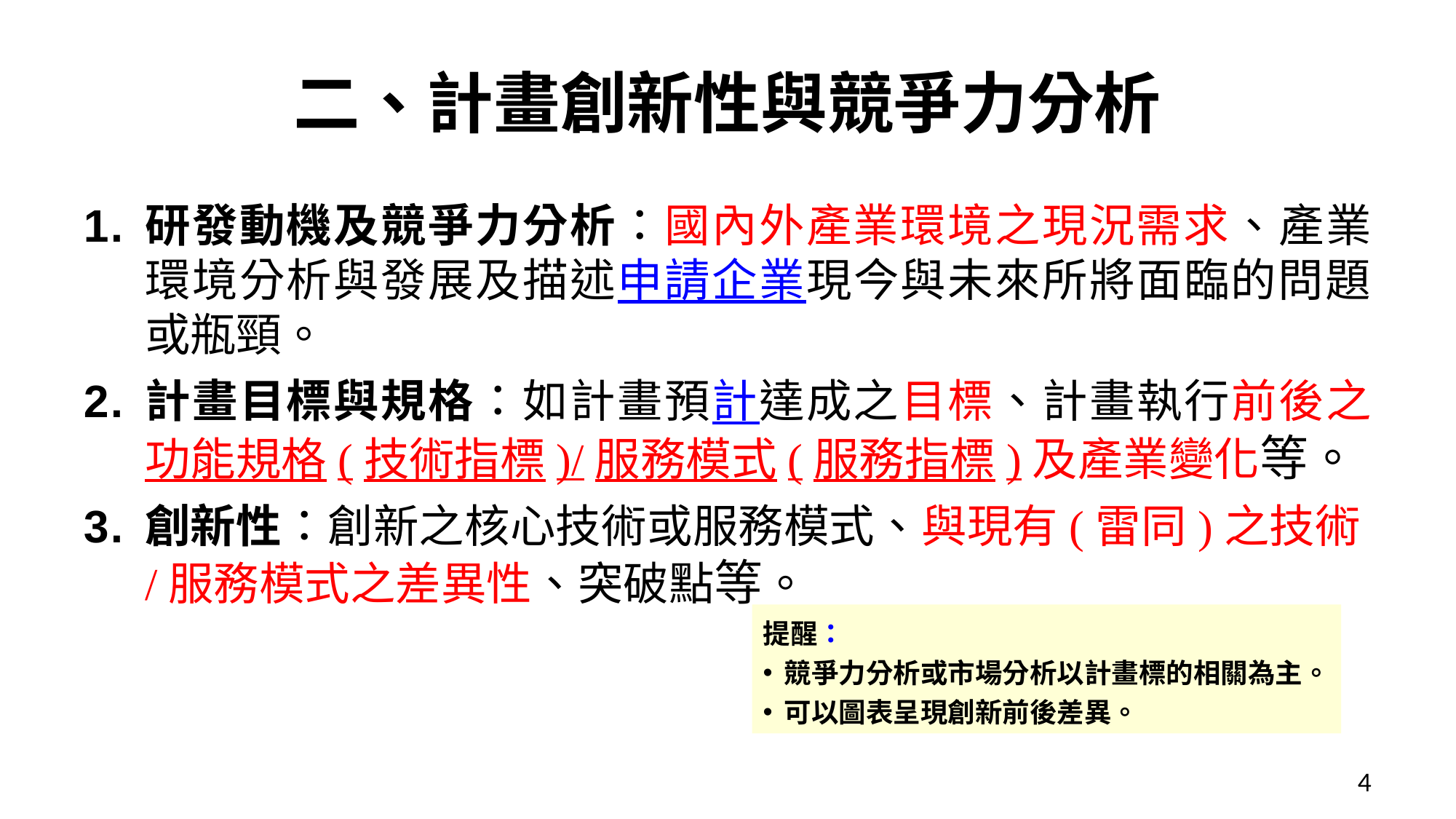

# 二、計畫創新性與競爭力分析
研發動機及競爭力分析：國內外產業環境之現況需求、產業環境分析與發展及描述申請企業現今與未來所將面臨的問題或瓶頸。
計畫目標與規格：如計畫預計達成之目標、計畫執行前後之功能規格(技術指標)/服務模式(服務指標)及產業變化等。
創新性：創新之核心技術或服務模式、與現有(雷同)之技術/服務模式之差異性、突破點等。
提醒：
競爭力分析或市場分析以計畫標的相關為主。
可以圖表呈現創新前後差異。
4